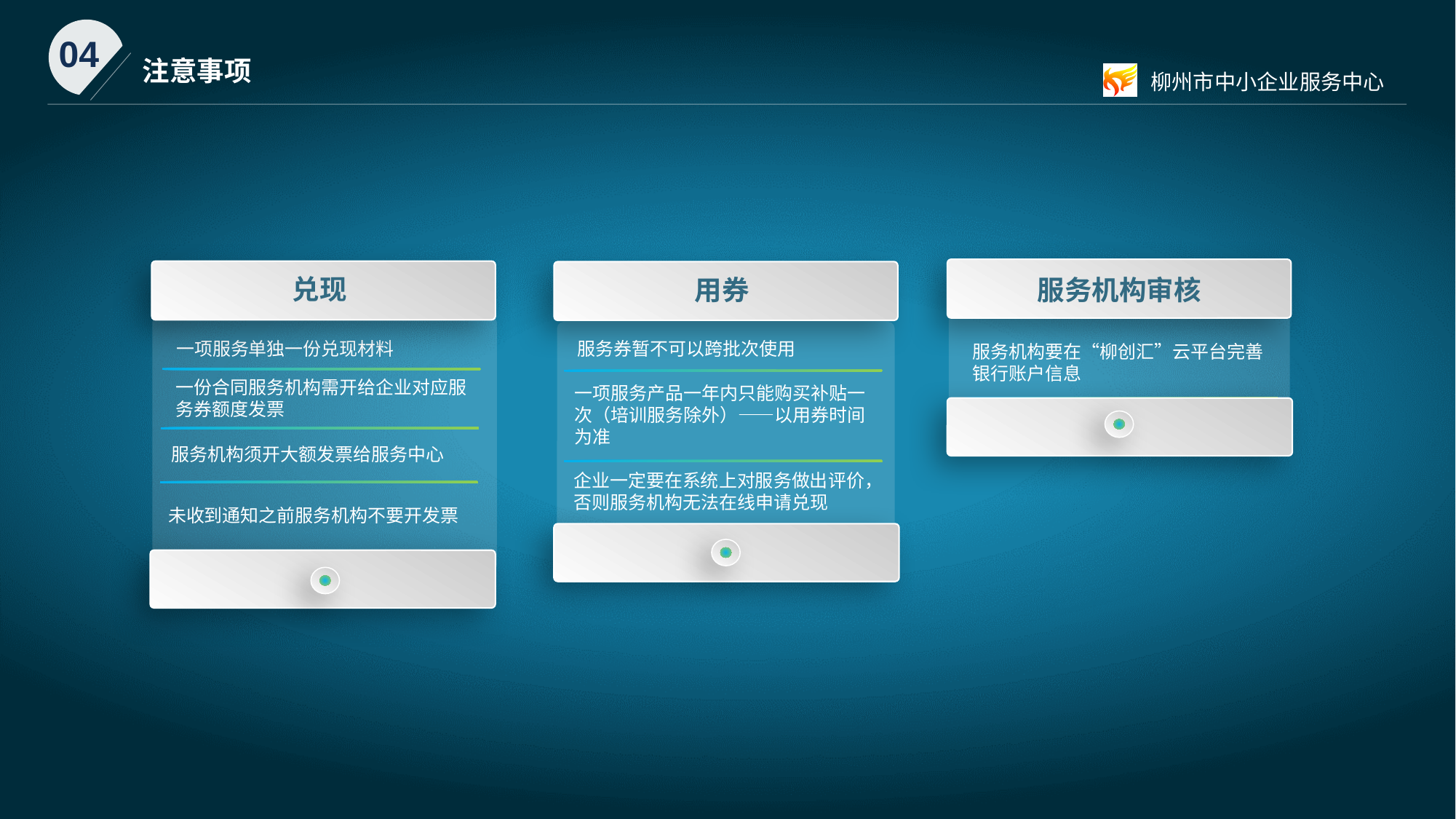

兑现
用券
服务机构审核

一项服务单独一份兑现材料
服务券暂不可以跨批次使用
服务机构要在“柳创汇”云平台完善银行账户信息

一份合同服务机构需开给企业对应服务券额度发票
一项服务产品一年内只能购买补贴一次（培训服务除外）——以用券时间为准

服务机构须开大额发票给服务中心

企业一定要在系统上对服务做出评价，否则服务机构无法在线申请兑现

未收到通知之前服务机构不要开发票